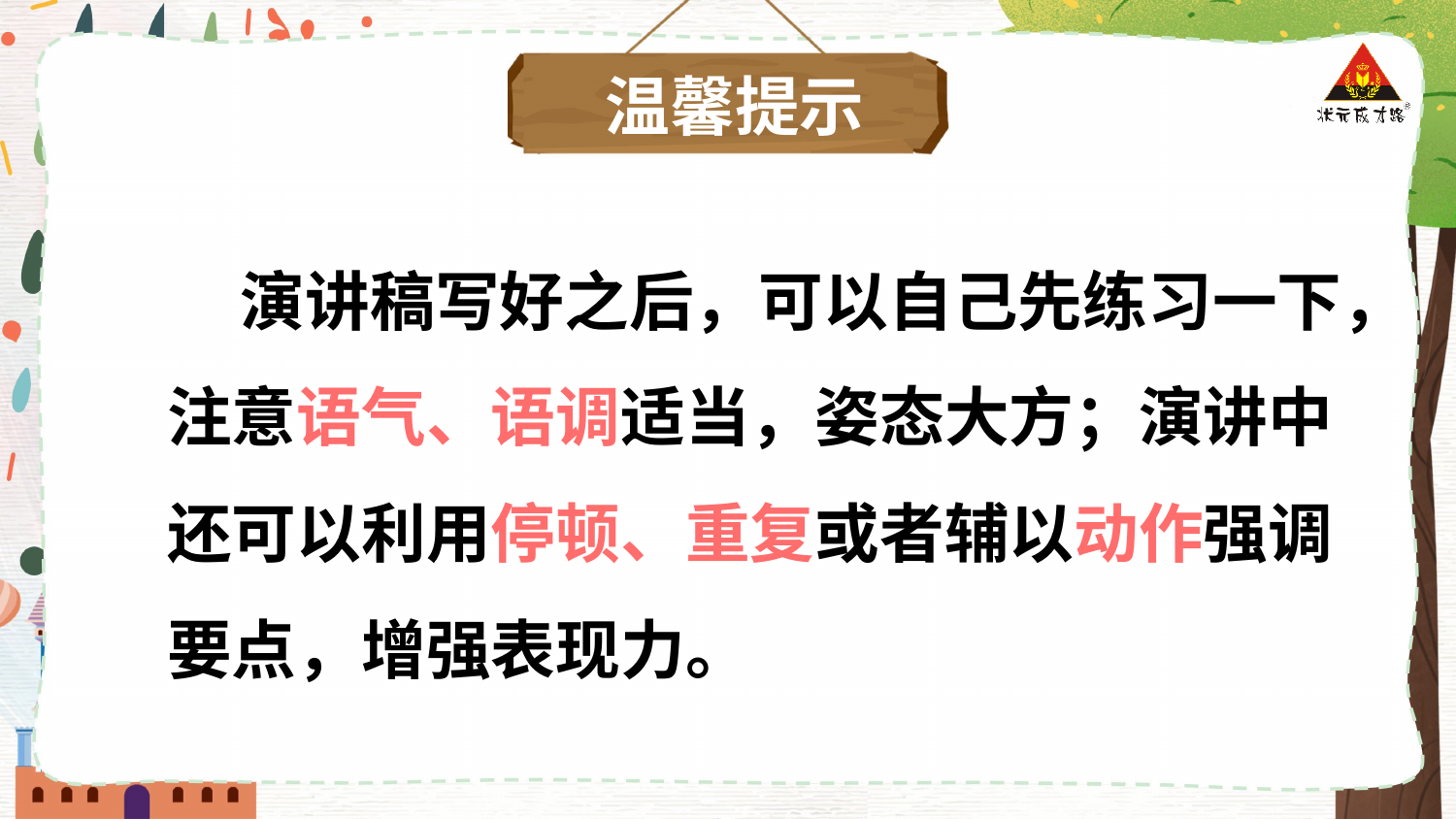

温馨提示
    演讲稿写好之后，可以自己先练习一下，注意语气、语调适当，姿态大方；演讲中还可以利用停顿、重复或者辅以动作强调要点，增强表现力。